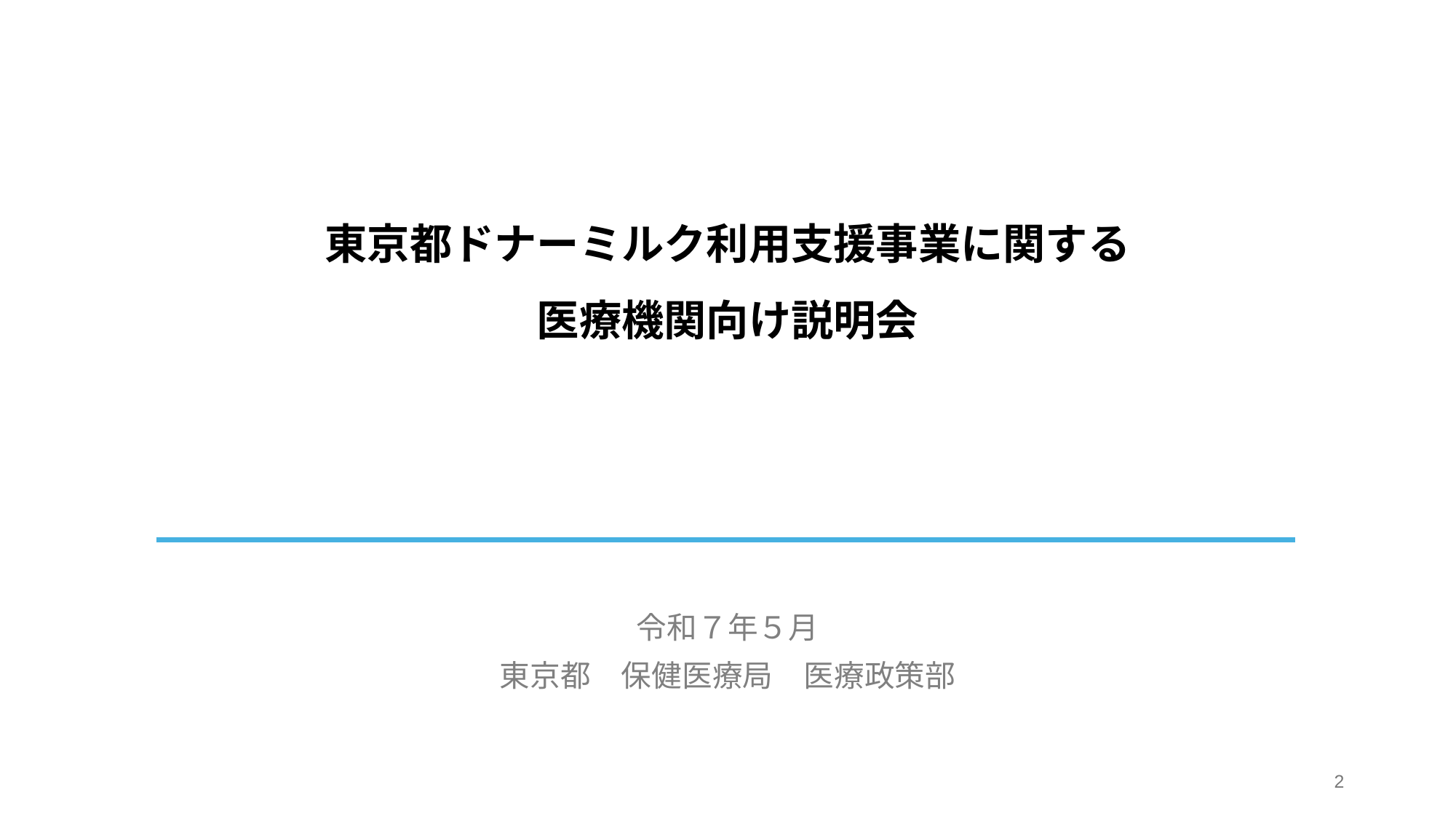

# 東京都ドナーミルク利用支援事業に関する 医療機関向け説明会
令和７年５月
東京都　保健医療局　医療政策部
2